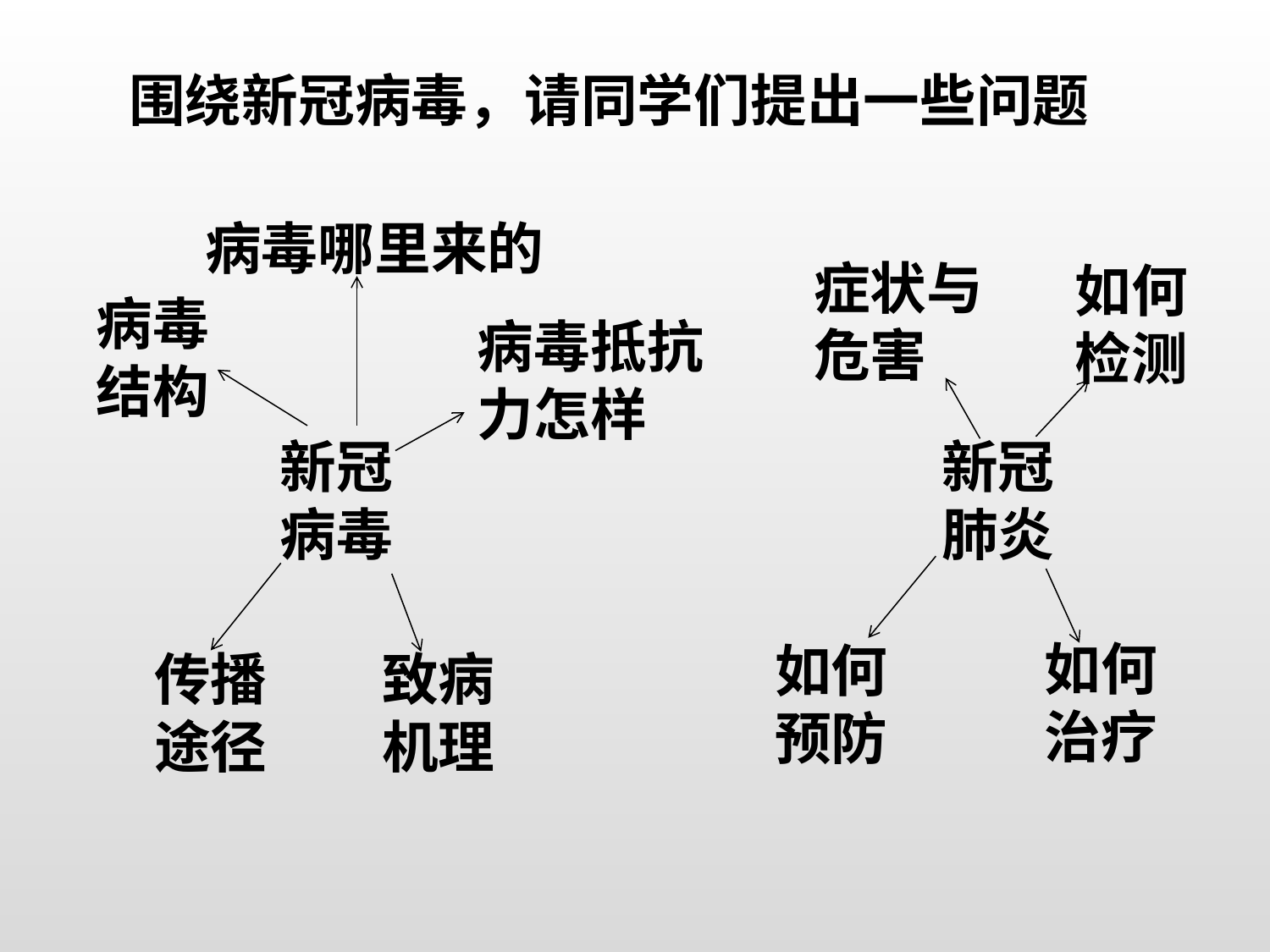

围绕新冠病毒，请同学们提出一些问题
病毒哪里来的
症状与危害
如何检测
病毒结构
病毒抵抗力怎样
新冠病毒
新冠肺炎
如何治疗
如何预防
传播途径
致病机理